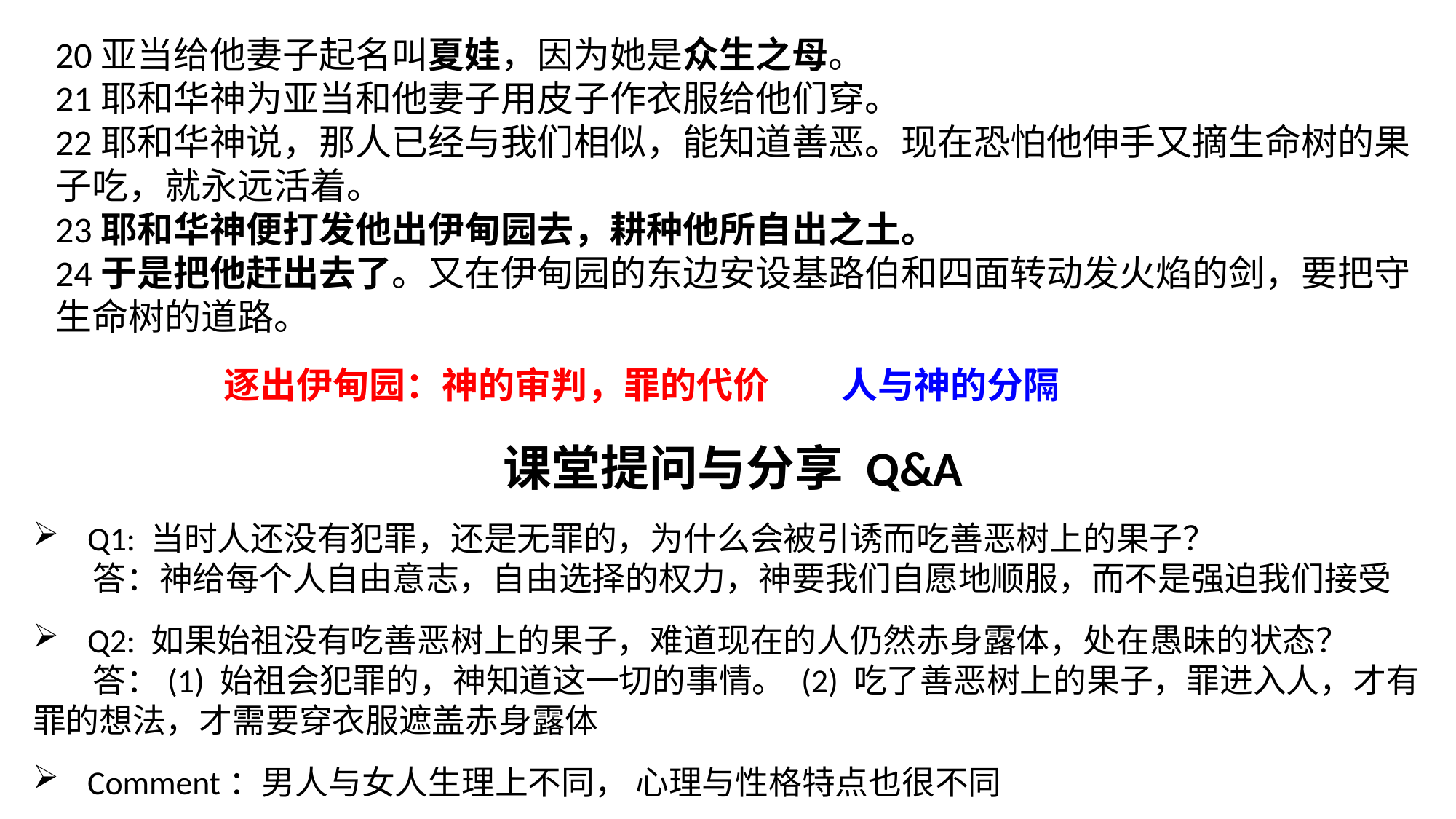

20亚当给他妻子起名叫夏娃，因为她是众生之母。
21耶和华神为亚当和他妻子用皮子作衣服给他们穿。
22耶和华神说，那人已经与我们相似，能知道善恶。现在恐怕他伸手又摘生命树的果子吃，就永远活着。
23耶和华神便打发他出伊甸园去，耕种他所自出之土。
24于是把他赶出去了。又在伊甸园的东边安设基路伯和四面转动发火焰的剑，要把守生命树的道路。
人与神的分隔
逐出伊甸园：神的审判，罪的代价
课堂提问与分享 Q&A

Q1: 当时人还没有犯罪，还是无罪的，为什么会被引诱而吃善恶树上的果子？
       答：神给每个人自由意志，自由选择的权力，神要我们自愿地顺服，而不是强迫我们接受

Q2: 如果始祖没有吃善恶树上的果子，难道现在的人仍然赤身露体，处在愚昧的状态？
       答：(1) 始祖会犯罪的，神知道这一切的事情。 (2) 吃了善恶树上的果子，罪进入人，才有罪的想法，才需要穿衣服遮盖赤身露体

Comment：男人与女人生理上不同， 心理与性格特点也很不同